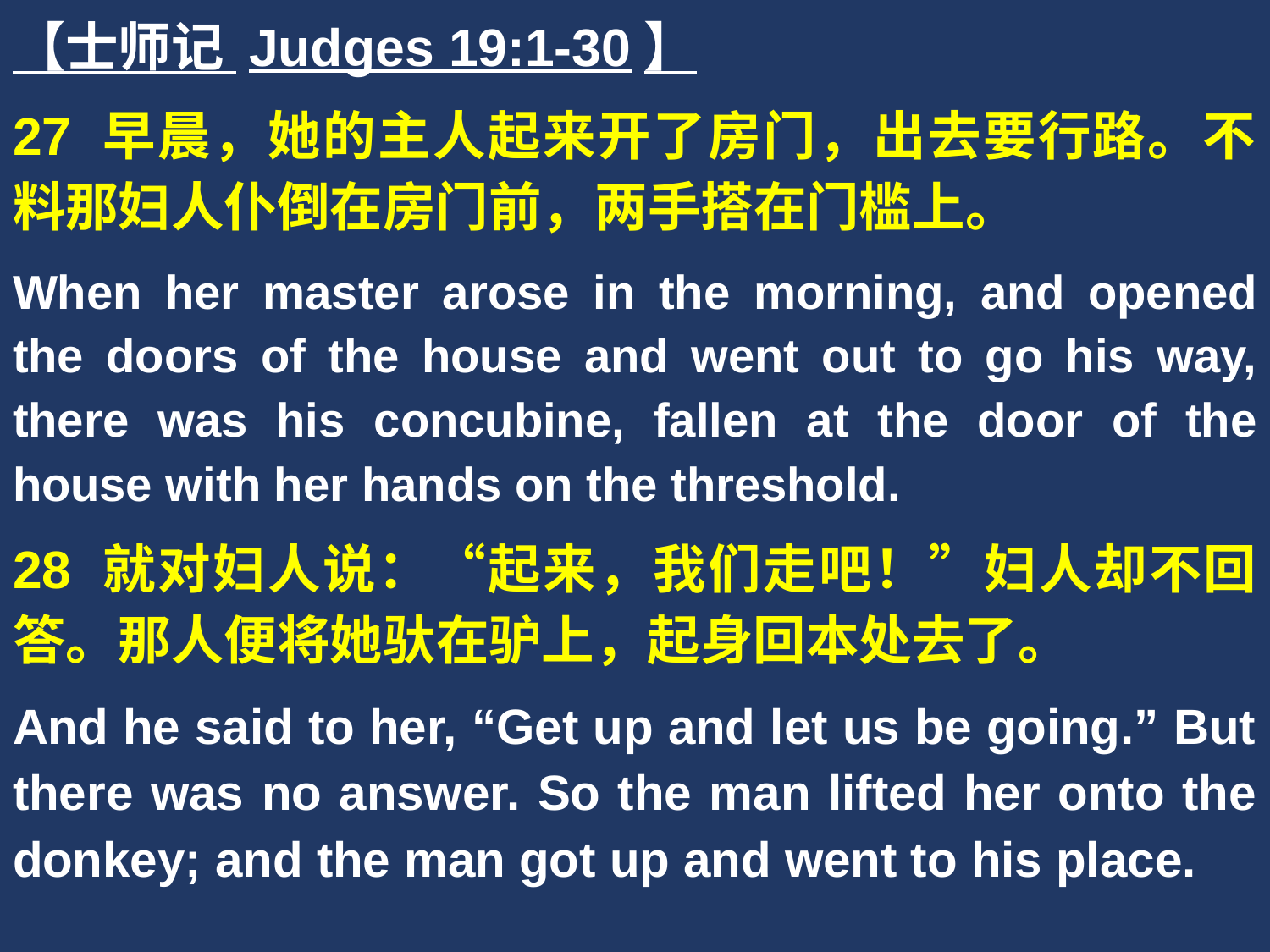

【士师记 Judges 19:1-30】
27 早晨，她的主人起来开了房门，出去要行路。不料那妇人仆倒在房门前，两手搭在门槛上。
When her master arose in the morning, and opened the doors of the house and went out to go his way, there was his concubine, fallen at the door of the house with her hands on the threshold.
28 就对妇人说：“起来，我们走吧！”妇人却不回答。那人便将她驮在驴上，起身回本处去了。
And he said to her, “Get up and let us be going.” But there was no answer. So the man lifted her onto the donkey; and the man got up and went to his place.